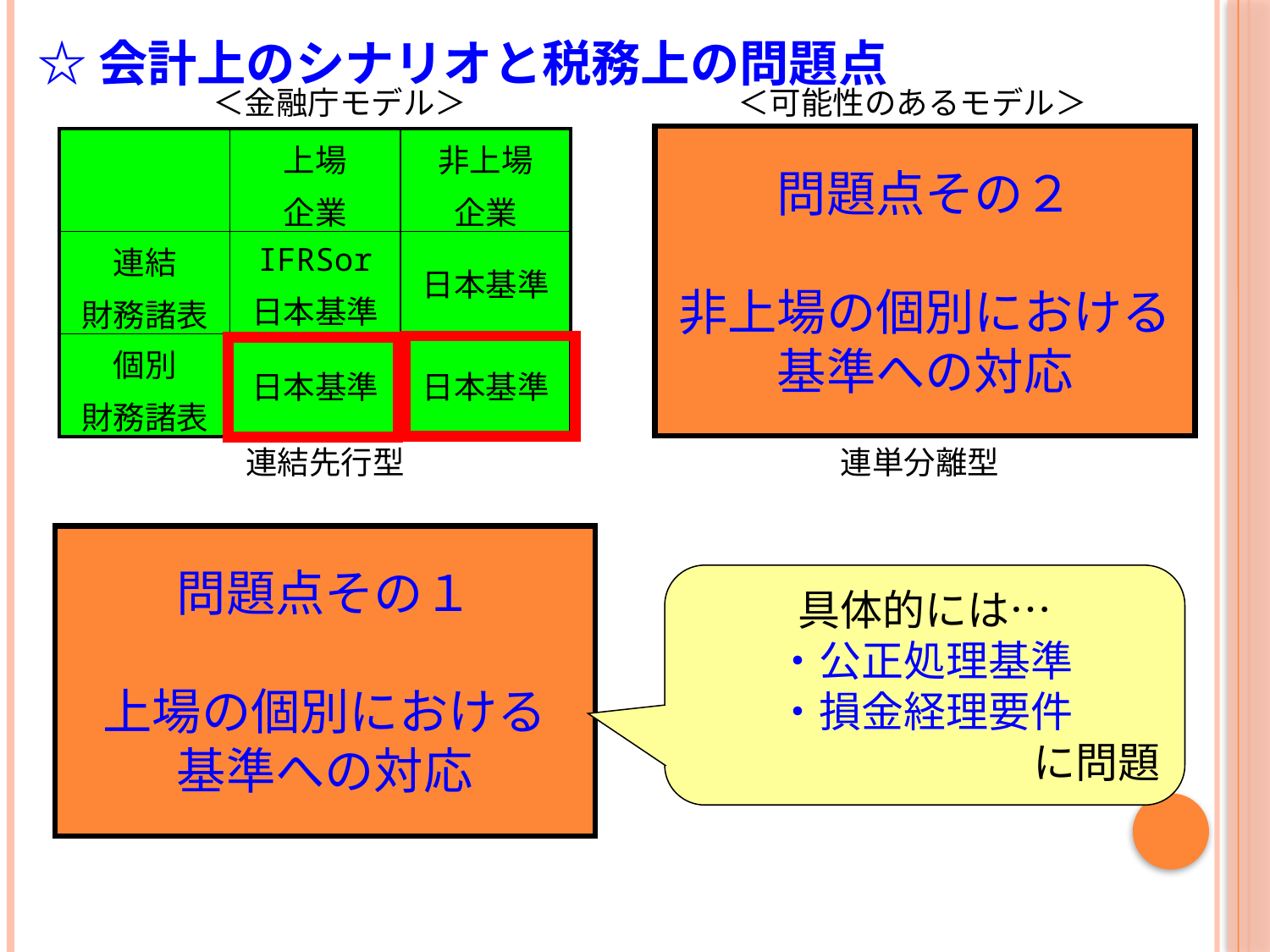

☆会計上のシナリオと税務上の問題点
＜金融庁モデル＞
＜可能性のあるモデル＞
|  | 上場 企業 | 非上場 企業 |
| --- | --- | --- |
| 連結 財務諸表 | IFRS | 日本基準 |
| 個別 財務諸表 | 日本基準 | 日本基準 |
問題点その２

非上場の個別における
基準への対応
|  | 上場 企業 | 非上場 企業 |
| --- | --- | --- |
| 連結 財務諸表 | IFRSor 日本基準 | 日本基準 |
| 個別 財務諸表 | 日本基準 | 日本基準 |

連結先行型
連単分離型
問題点その１

上場の個別における
基準への対応
具体的には…
・公正処理基準
・損金経理要件
に問題